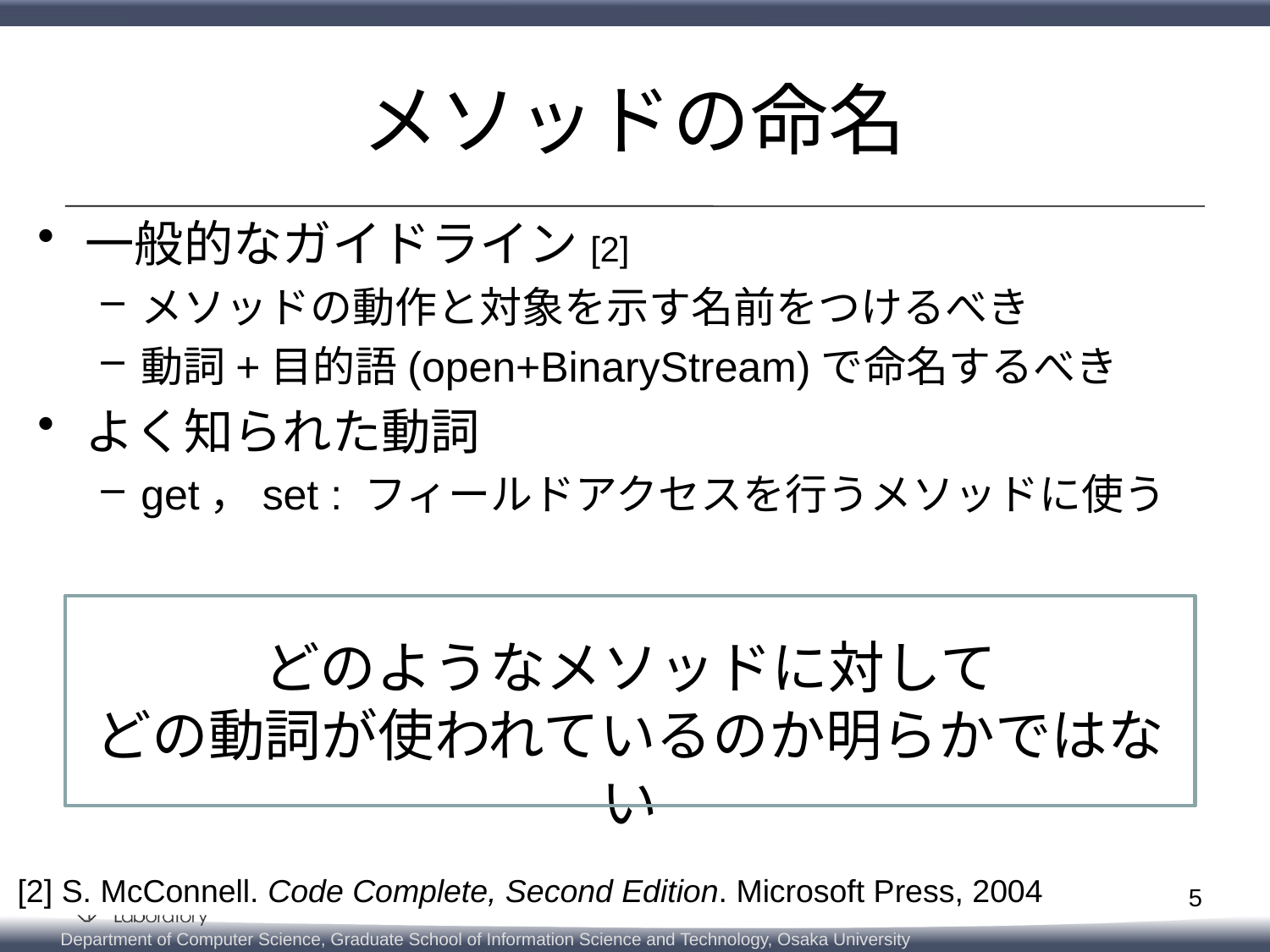

# メソッドの命名
一般的なガイドライン[2]
メソッドの動作と対象を示す名前をつけるべき
動詞+目的語(open+BinaryStream)で命名するべき
よく知られた動詞
get，set : フィールドアクセスを行うメソッドに使う

どのようなメソッドに対して
どの動詞が使われているのか明らかではない
[2] S. McConnell. Code Complete, Second Edition. Microsoft Press, 2004
5